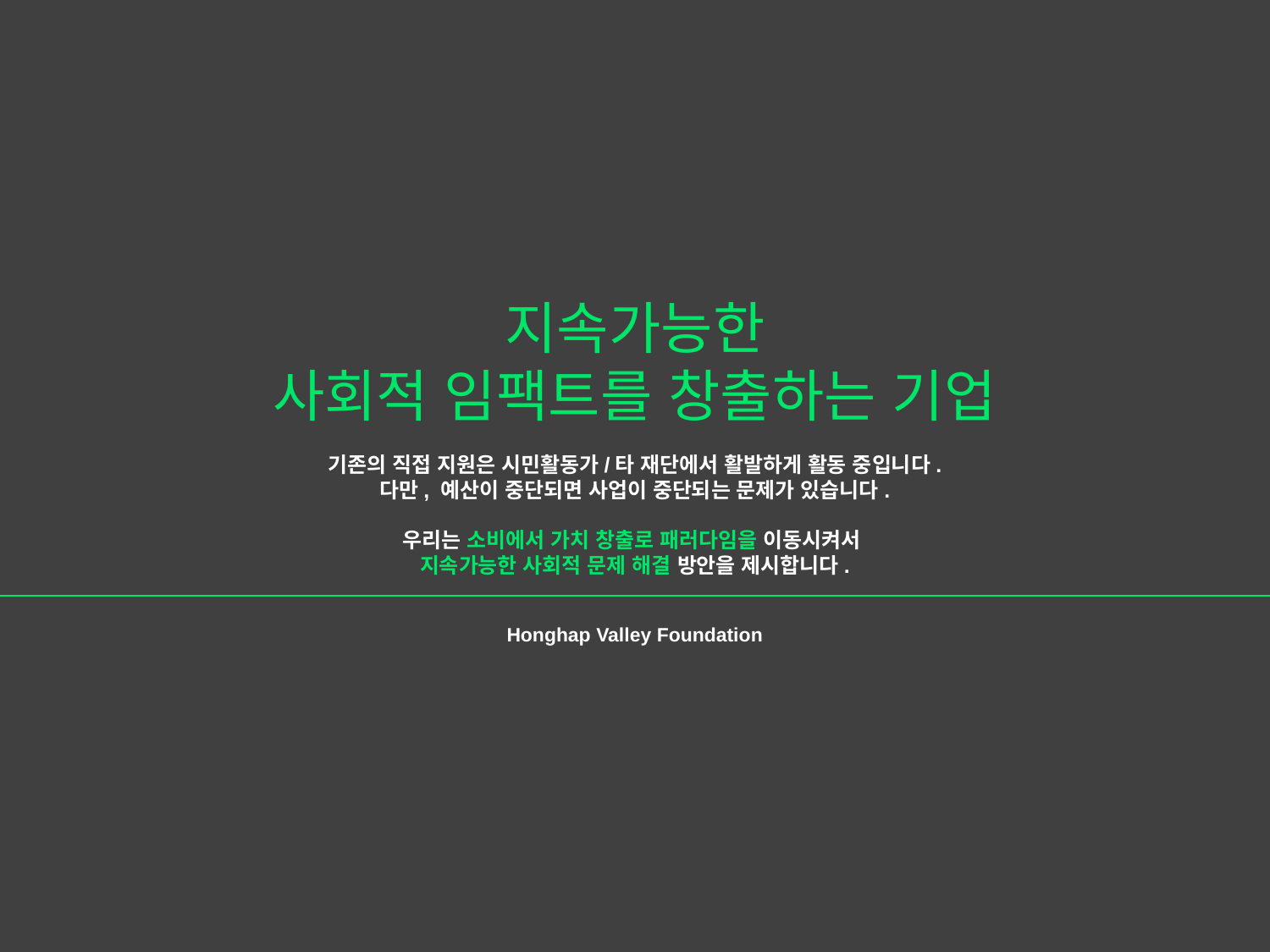

지속가능한
사회적 임팩트를 창출하는 기업
기존의 직접 지원은 시민활동가/타 재단에서 활발하게 활동 중입니다. 다만, 예산이 중단되면 사업이 중단되는 문제가 있습니다.

우리는 소비에서 가치 창출로 패러다임을 이동시켜서
지속가능한 사회적 문제 해결 방안을 제시합니다.

Honghap Valley Foundation